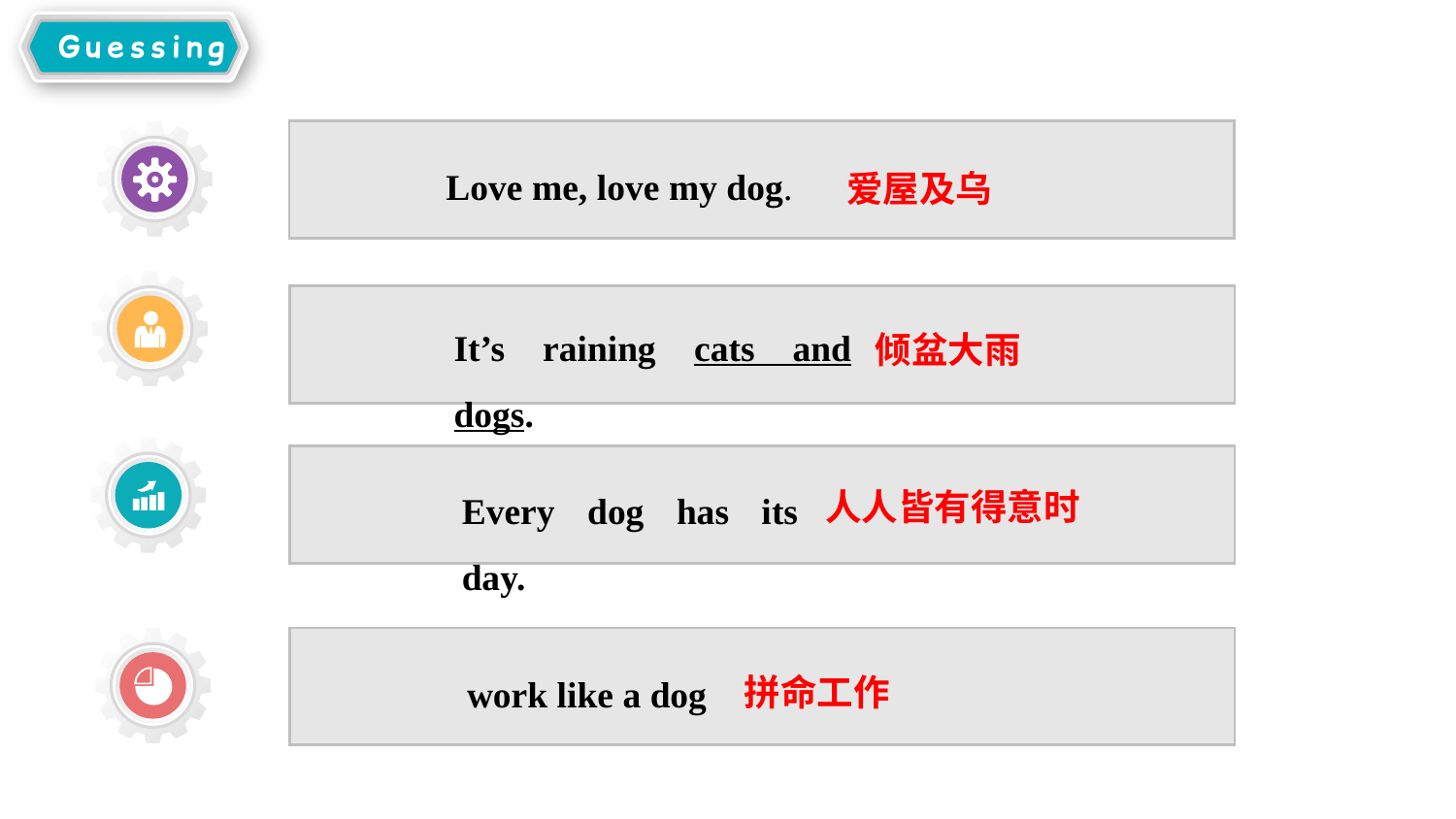

延迟符

Guessing

 Love me, love my dog.
爱屋及乌

It’s raining cats and dogs.
倾盆大雨

Every dog has its day.
人人皆有得意时

work like a dog

拼命工作